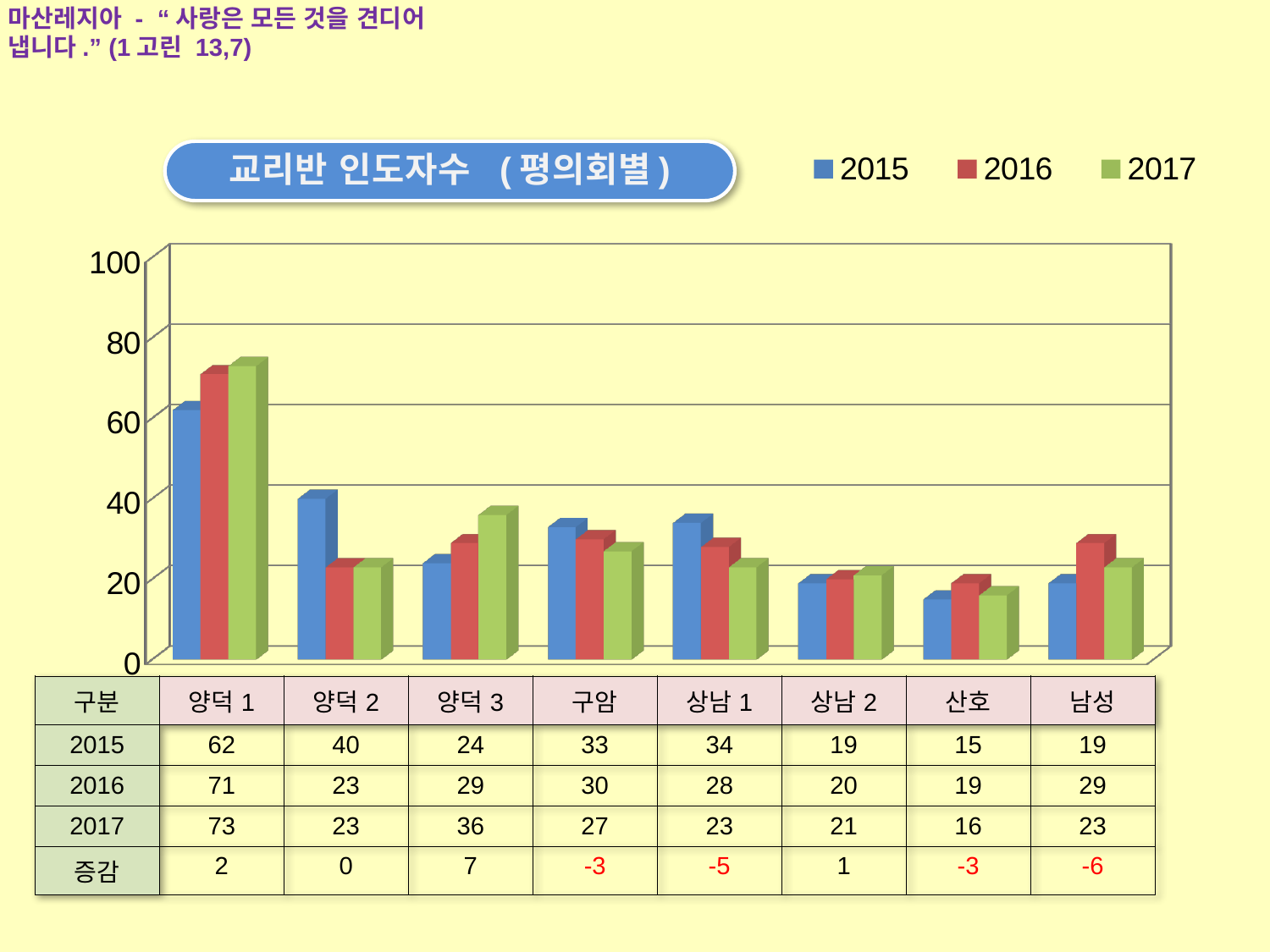

마산레지아 -  “사랑은 모든 것을 견디어 냅니다.” (1고린 13,7)

[unsupported chart]

| 구분 | 양덕1 | 양덕2 | 양덕3 | 구암 | 상남1 | 상남2 | 산호 | 남성 |
| --- | --- | --- | --- | --- | --- | --- | --- | --- |
| 2015 | 62 | 40 | 24 | 33 | 34 | 19 | 15 | 19 |
| 2016 | 71 | 23 | 29 | 30 | 28 | 20 | 19 | 29 |
| 2017 | 73 | 23 | 36 | 27 | 23 | 21 | 16 | 23 |
| 증감 | 2 | 0 | 7 | -3 | -5 | 1 | -3 | -6 |